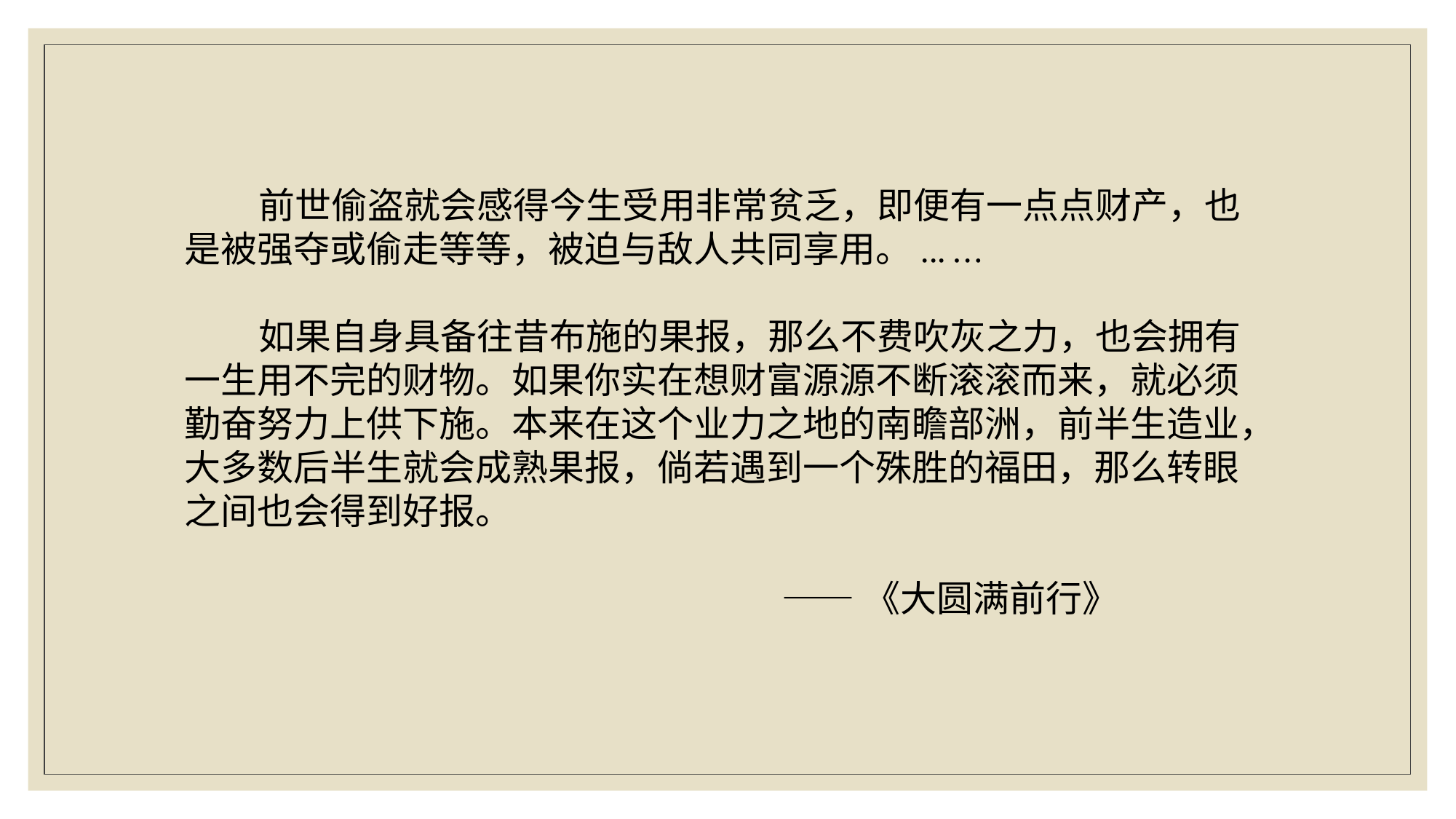

前世偷盗就会感得今生受用非常贫乏，即便有一点点财产，也是被强夺或偷走等等，被迫与敌人共同享用。... …

        如果自身具备往昔布施的果报，那么不费吹灰之力，也会拥有一生用不完的财物。如果你实在想财富源源不断滚滚而来，就必须勤奋努力上供下施。本来在这个业力之地的南瞻部洲，前半生造业，大多数后半生就会成熟果报，倘若遇到一个殊胜的福田，那么转眼之间也会得到好报。

                                                                         ——《大圆满前行》